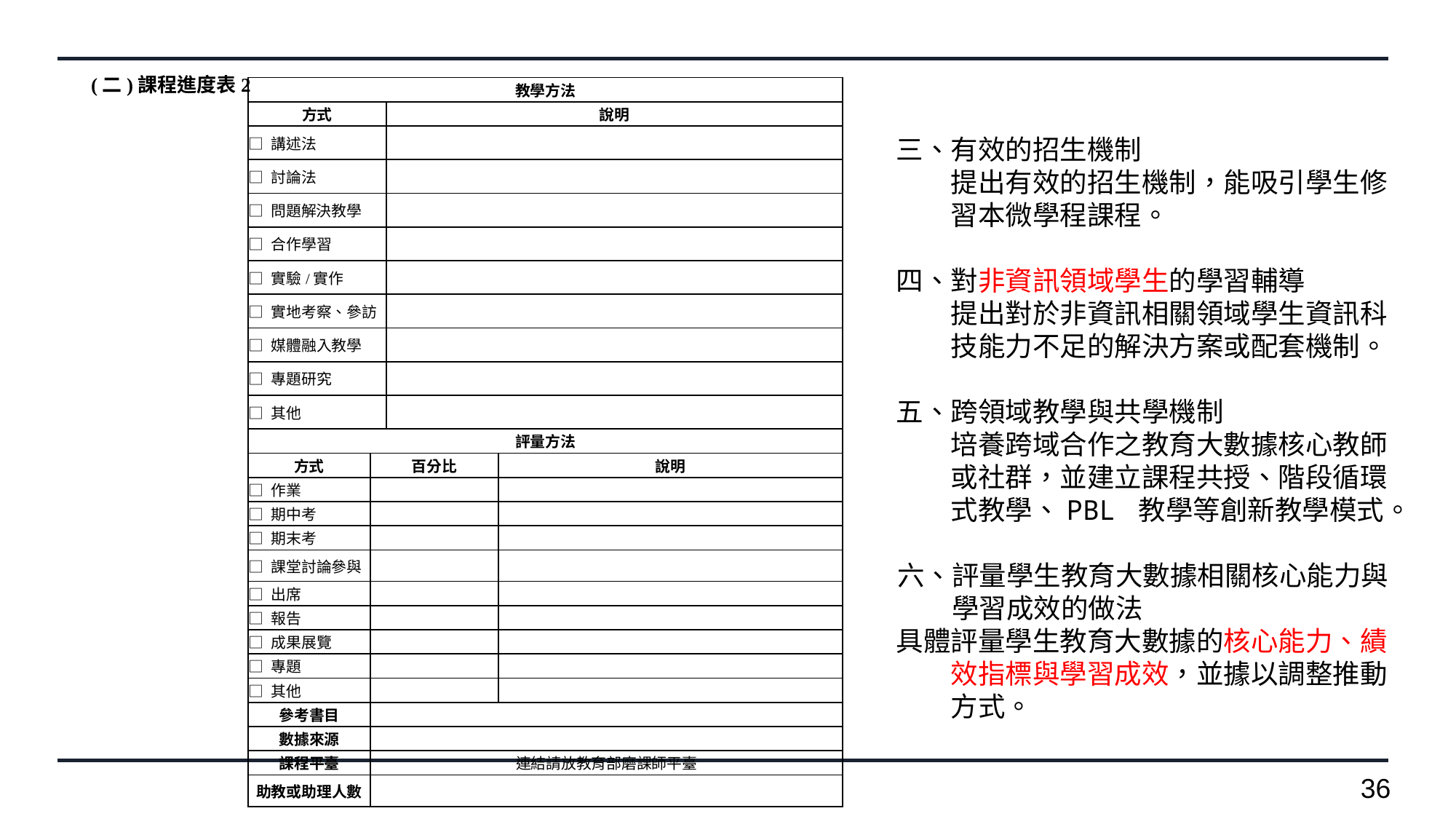

(二)課程進度表2
| 教學方法 |  |  |  |
| --- | --- | --- | --- |
| 方式 |  | 說明 |  |
| □ 講述法 |  |  |  |
| □ 討論法 |  |  |  |
| □ 問題解決教學 |  |  |  |
| □ 合作學習 |  |  |  |
| □ 實驗/實作 |  |  |  |
| □ 實地考察、參訪 |  |  |  |
| □ 媒體融入教學 |  |  |  |
| □ 專題研究 |  |  |  |
| □ 其他 |  |  |  |
| 評量方法 |  |  |  |
| 方式 | 百分比 | 百分比 | 說明 |
| □ 作業 |  |  |  |
| □ 期中考 |  |  |  |
| □ 期末考 |  |  |  |
| □ 課堂討論參與 |  |  |  |
| □ 出席 |  |  |  |
| □ 報告 |  |  |  |
| □ 成果展覽 |  |  |  |
| □ 專題 |  |  |  |
| □ 其他 |  |  |  |
| 參考書目 |  |  |  |
| 數據來源 |  |  |  |
| 課程平臺 | 連結請放教育部磨課師平臺 | 連結請放教育部磨課師平臺 |  |
| 助教或助理人數 |  |  |  |
三、有效的招生機制
提出有效的招生機制，能吸引學生修習本微學程課程。

四、對非資訊領域學生的學習輔導
提出對於非資訊相關領域學生資訊科技能力不足的解決方案或配套機制。

五、跨領域教學與共學機制
培養跨域合作之教育大數據核心教師或社群，並建立課程共授、階段循環式教學、PBL 教學等創新教學模式。

六、評量學生教育大數據相關核心能力與學習成效的做法
具體評量學生教育大數據的核心能力、績效指標與學習成效，並據以調整推動方式。
36